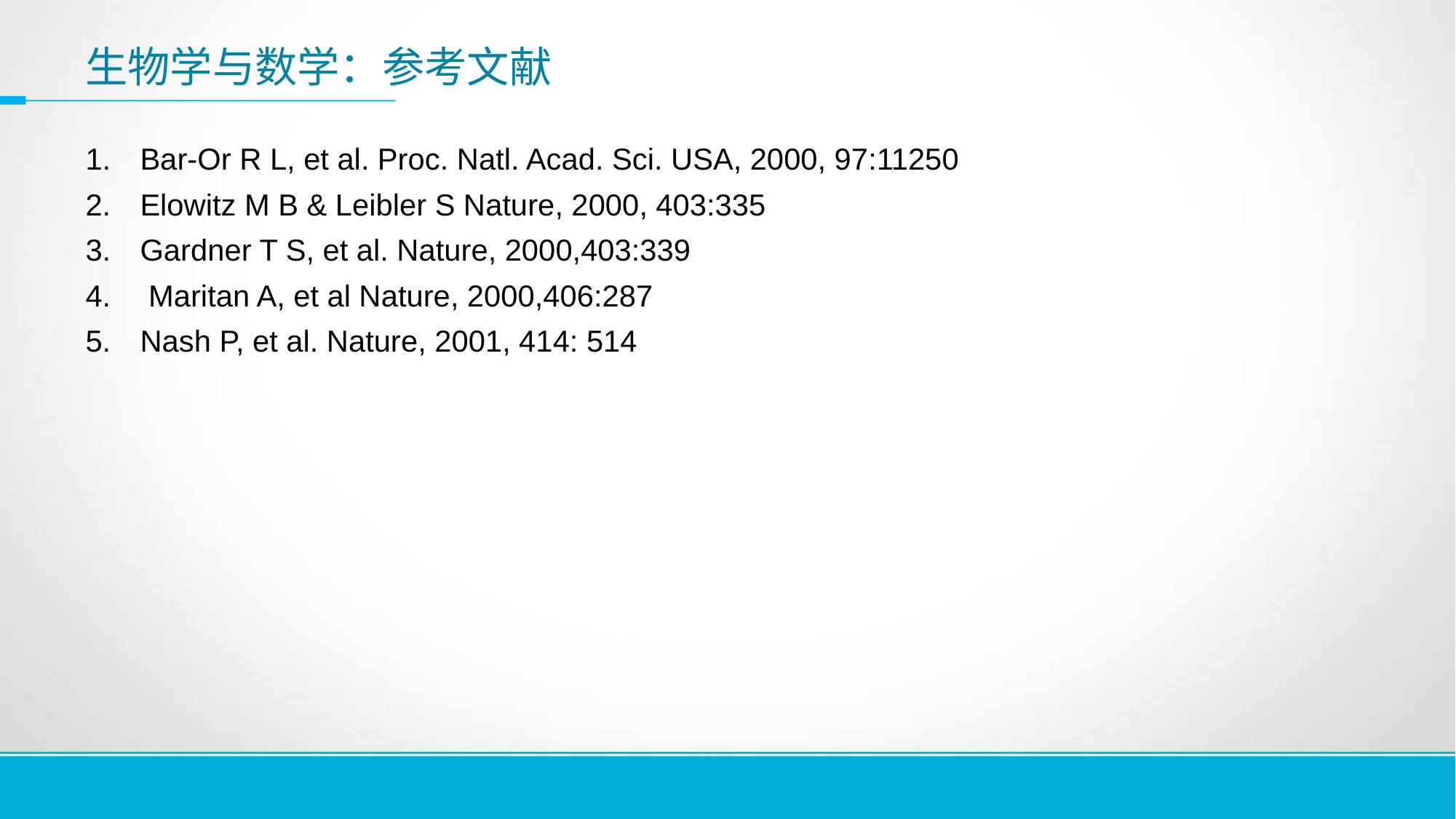

# 生物学与数学：参考文献
Bar-Or R L, et al. Proc. Natl. Acad. Sci. USA, 2000, 97:11250
Elowitz M B & Leibler S Nature, 2000, 403:335
Gardner T S, et al. Nature, 2000,403:339
 Maritan A, et al Nature, 2000,406:287
Nash P, et al. Nature, 2001, 414: 514